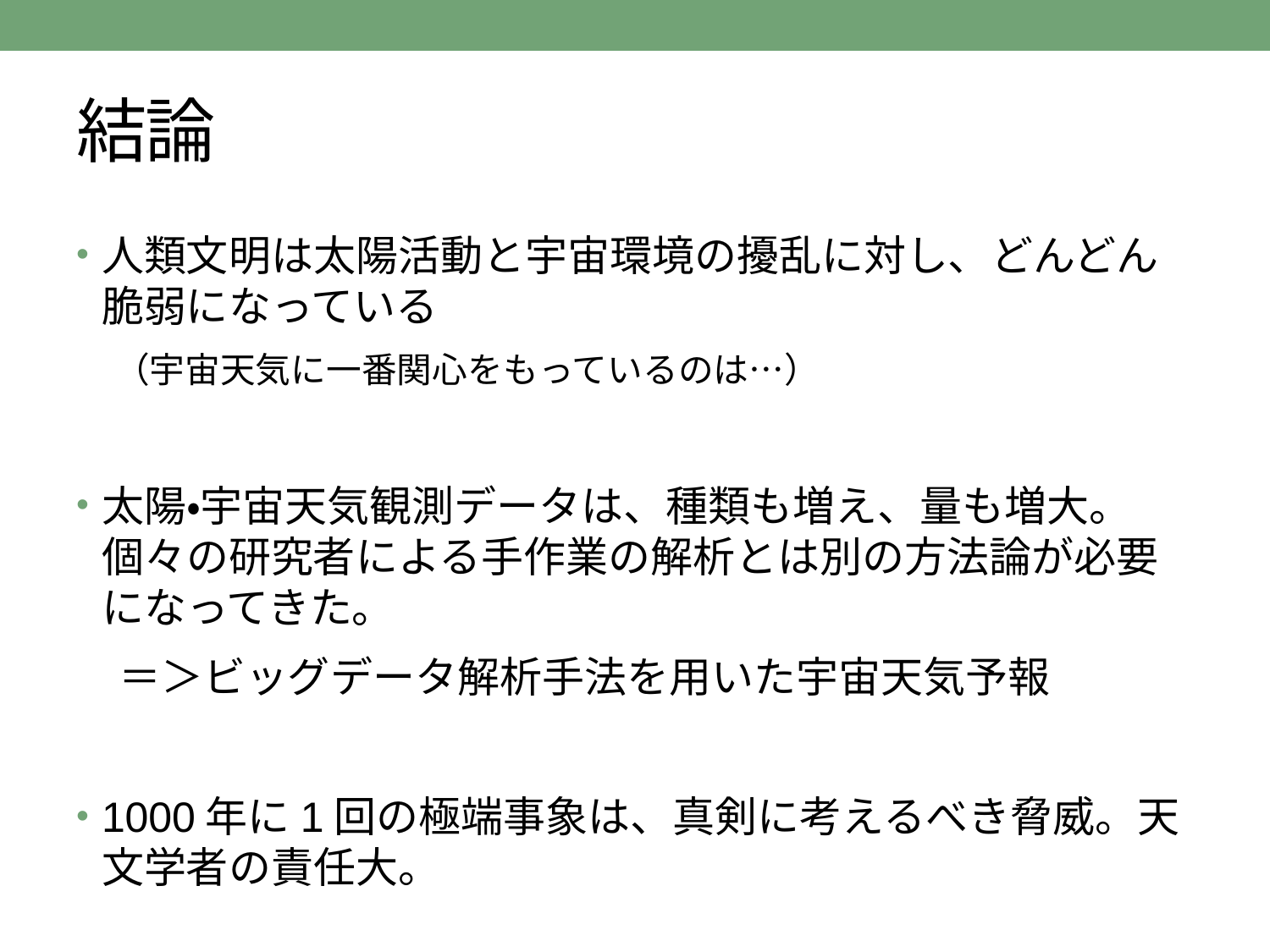

# 結論
人類文明は太陽活動と宇宙環境の擾乱に対し、どんどん脆弱になっている
（宇宙天気に一番関心をもっているのは…）

太陽・宇宙天気観測データは、種類も増え、量も増大。個々の研究者による手作業の解析とは別の方法論が必要になってきた。
　＝＞ビッグデータ解析手法を用いた宇宙天気予報

1000年に1回の極端事象は、真剣に考えるべき脅威。天文学者の責任大。